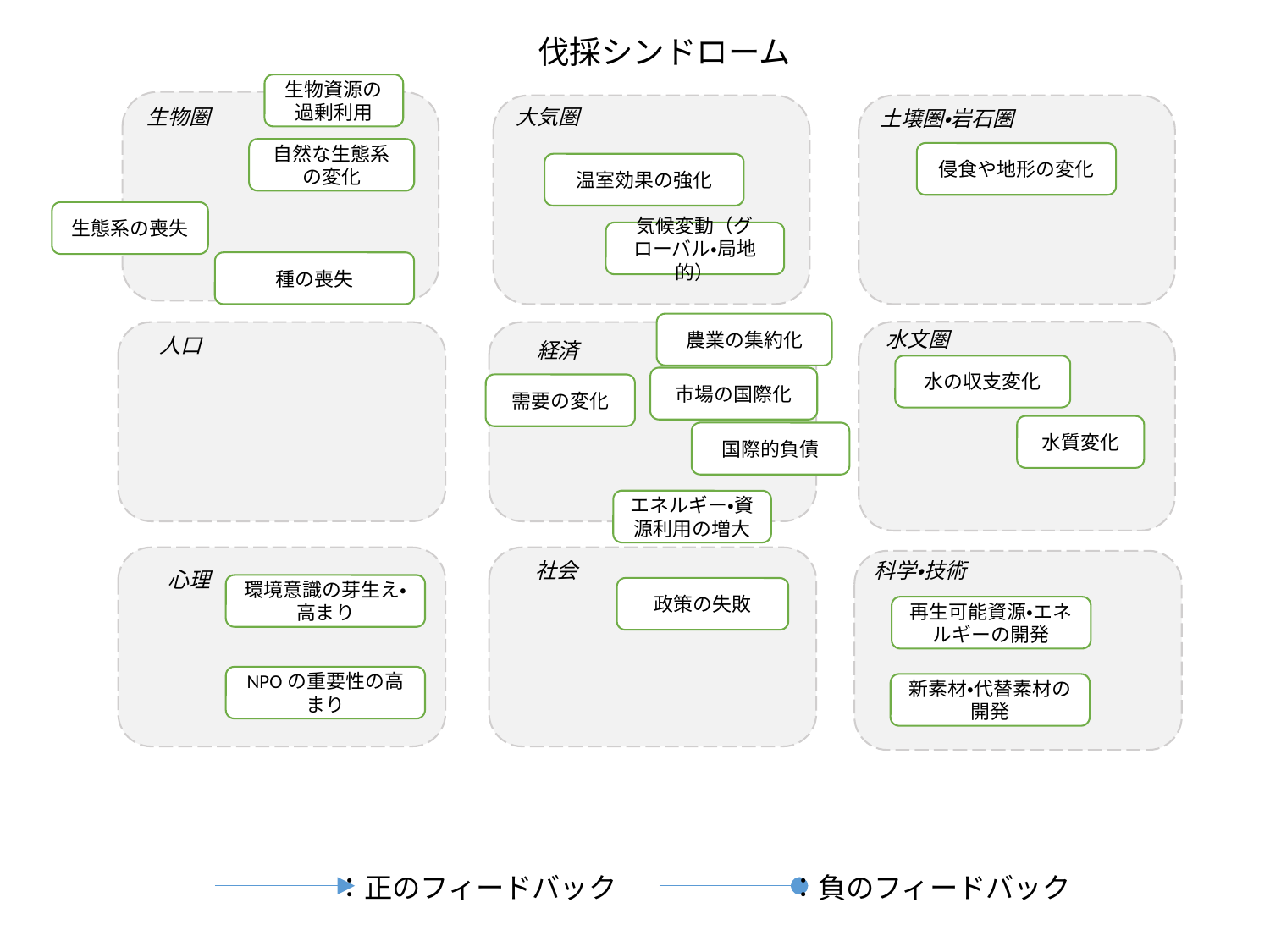

伐採シンドローム
生物資源の過剰利用
生物圏
大気圏
土壌圏・岩石圏

自然な生態系の変化
侵食や地形の変化
温室効果の強化
生態系の喪失
気候変動（グローバル・局地的）
種の喪失
人口
水文圏
経済
農業の集約化

水の収支変化
市場の国際化
需要の変化
水質変化
国際的負債
エネルギー・資源利用の増大
社会
科学・技術
心理

環境意識の芽生え・高まり
政策の失敗
再生可能資源・エネルギーの開発
NPOの重要性の高まり
新素材・代替素材の開発
：正のフィードバック
：負のフィードバック